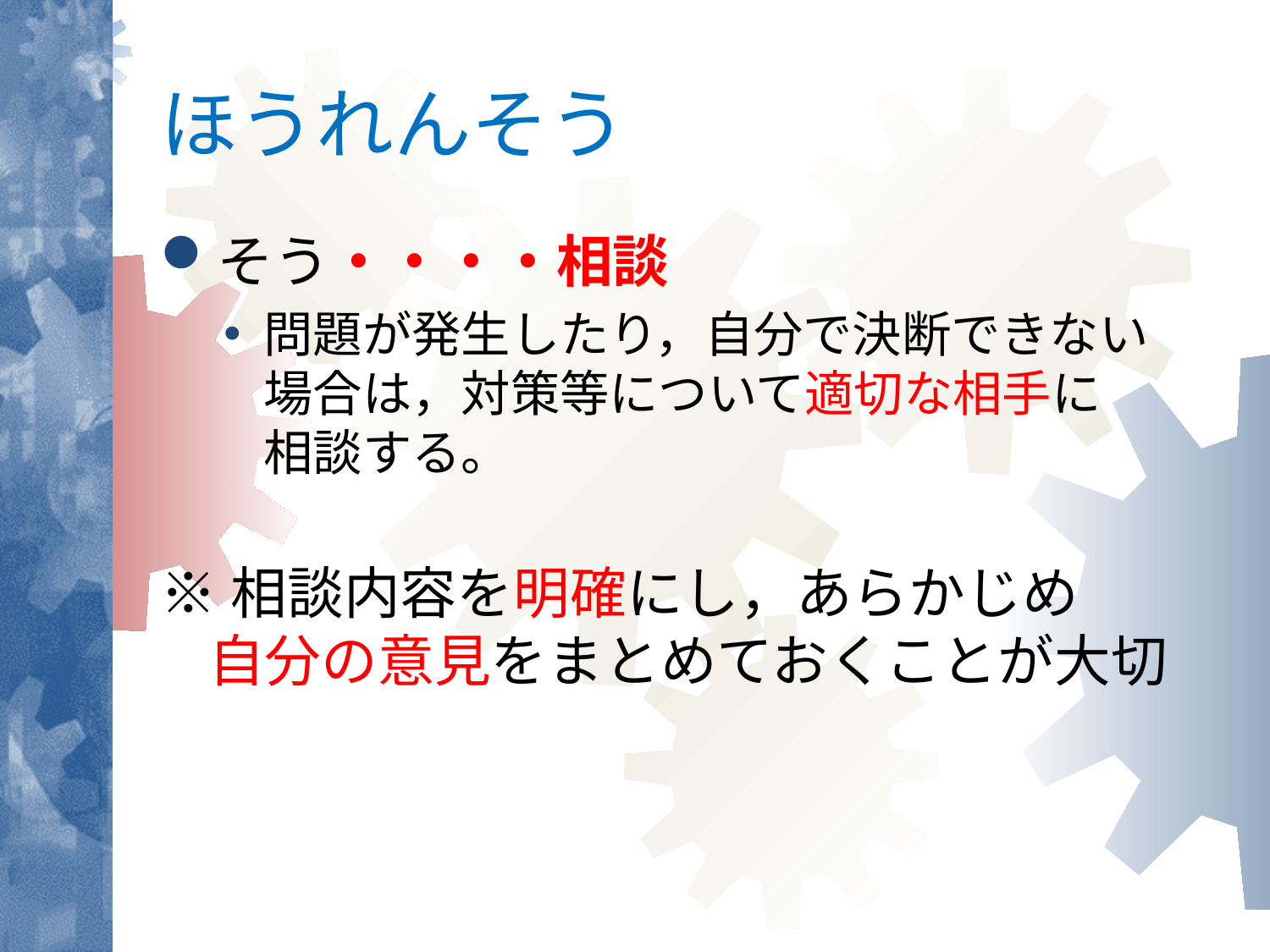

# ほうれんそう
そう・・・・相談
問題が発生したり，自分で決断できない場合は，対策等について適切な相手に　相談する。

※相談内容を明確にし，あらかじめ　　自分の意見をまとめておくことが大切